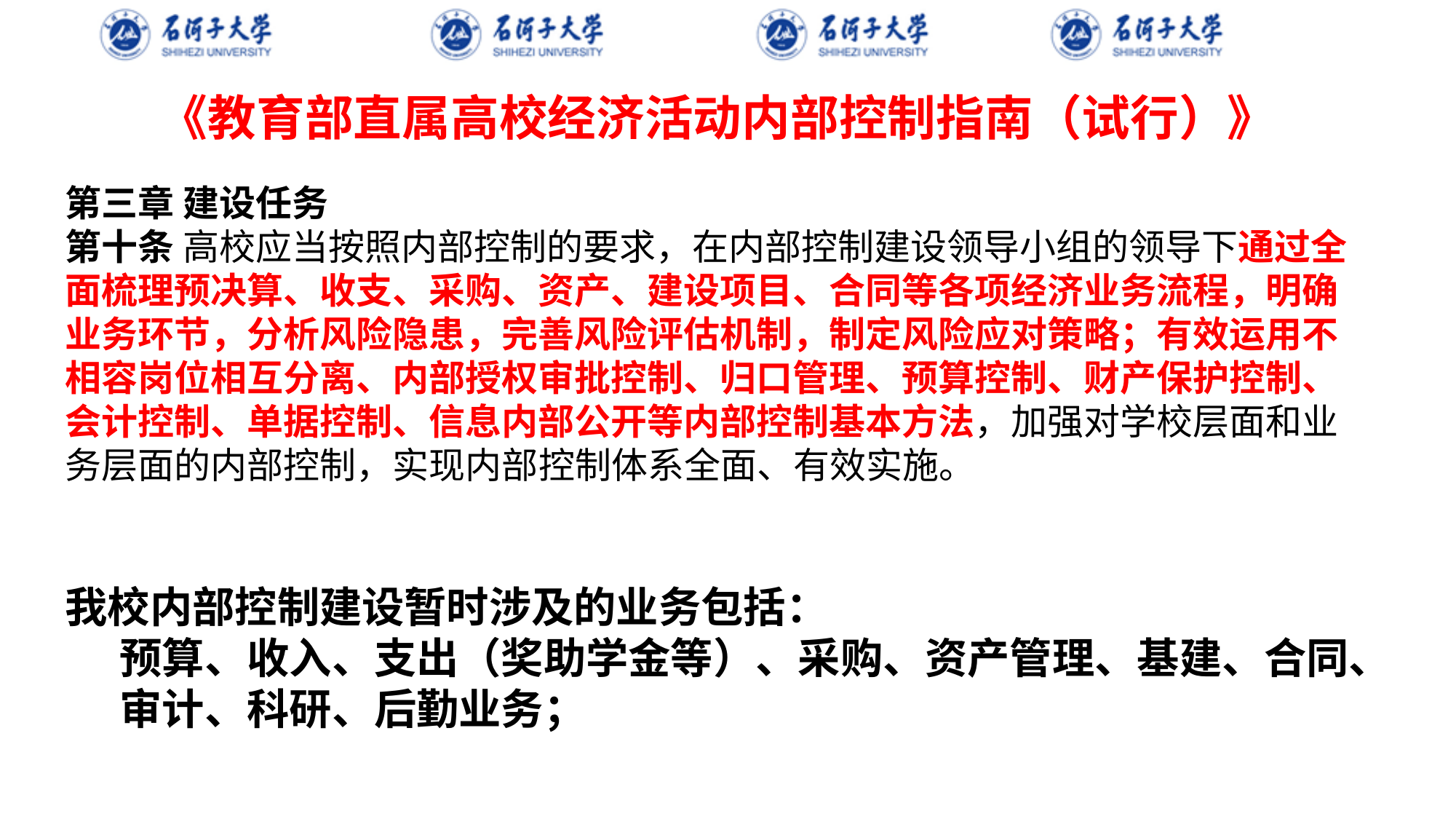

# 《教育部直属高校经济活动内部控制指南（试行）》
第三章 建设任务
第十条 高校应当按照内部控制的要求，在内部控制建设领导小组的领导下通过全面梳理预决算、收支、采购、资产、建设项目、合同等各项经济业务流程，明确业务环节，分析风险隐患，完善风险评估机制，制定风险应对策略；有效运用不相容岗位相互分离、内部授权审批控制、归口管理、预算控制、财产保护控制、会计控制、单据控制、信息内部公开等内部控制基本方法，加强对学校层面和业务层面的内部控制，实现内部控制体系全面、有效实施。

我校内部控制建设暂时涉及的业务包括：
预算、收入、支出（奖助学金等）、采购、资产管理、基建、合同、审计、科研、后勤业务；